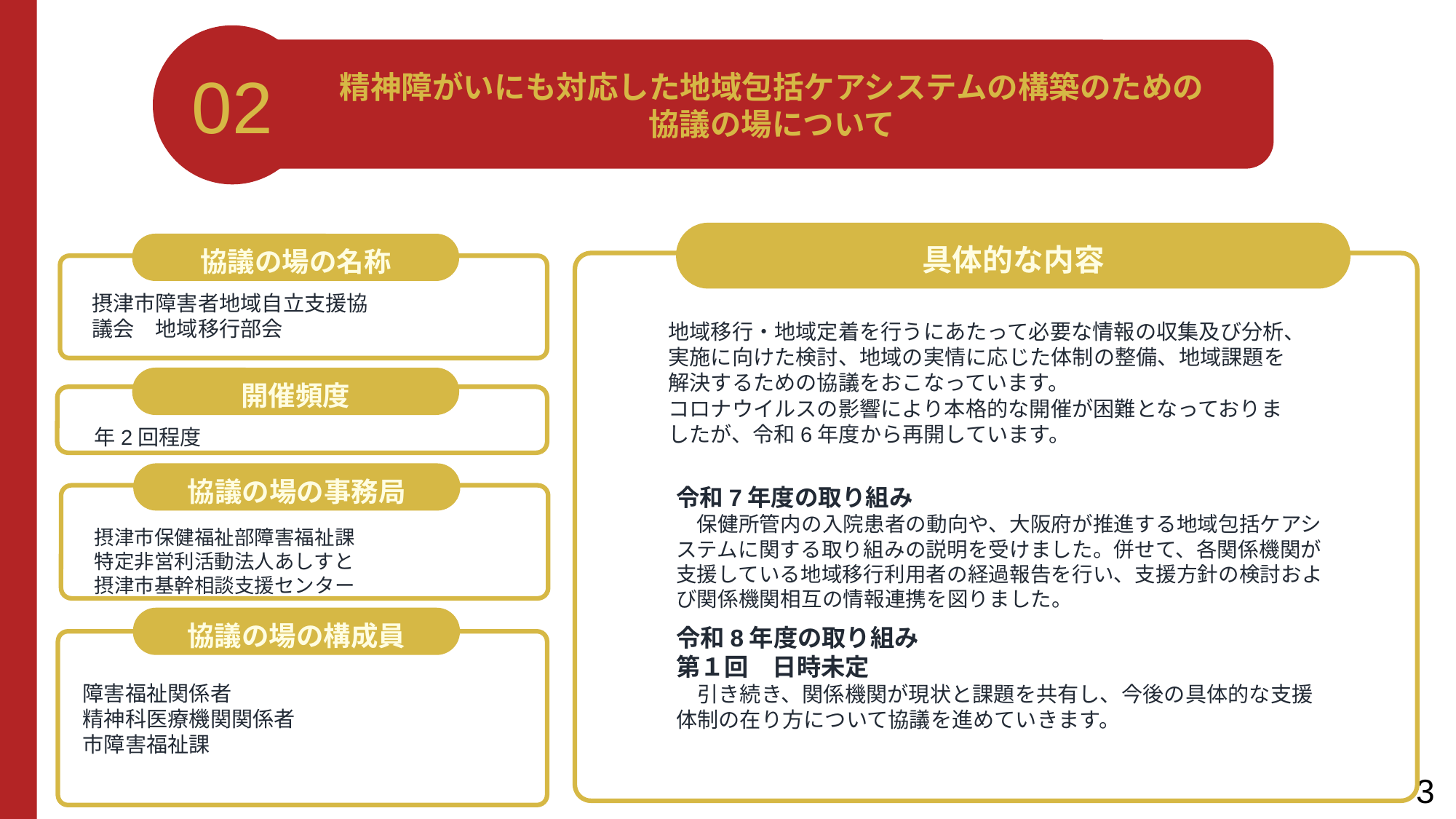

02

精神障がいにも対応した地域包括ケアシステムの構築のための
協議の場について
具体的な内容
協議の場の名称

摂津市障害者地域自立支援協議会　地域移行部会
地域移行・地域定着を行うにあたって必要な情報の収集及び分析、実施に向けた検討、地域の実情に応じた体制の整備、地域課題を解決するための協議をおこなっています。
コロナウイルスの影響により本格的な開催が困難となっておりましたが、令和6年度から再開しています。
開催頻度

年2回程度

協議の場の事務局
令和7年度の取り組み
　保健所管内の入院患者の動向や、大阪府が推進する地域包括ケアシステムに関する取り組みの説明を受けました。併せて、各関係機関が支援している地域移行利用者の経過報告を行い、支援方針の検討および関係機関相互の情報連携を図りました。

摂津市保健福祉部障害福祉課
特定非営利活動法人あしすと
摂津市基幹相談支援センター

協議の場の構成員
令和8年度の取り組み
第１回　日時未定
　引き続き、関係機関が現状と課題を共有し、今後の具体的な支援体制の在り方について協議を進めていきます。

障害福祉関係者
精神科医療機関関係者
市障害福祉課